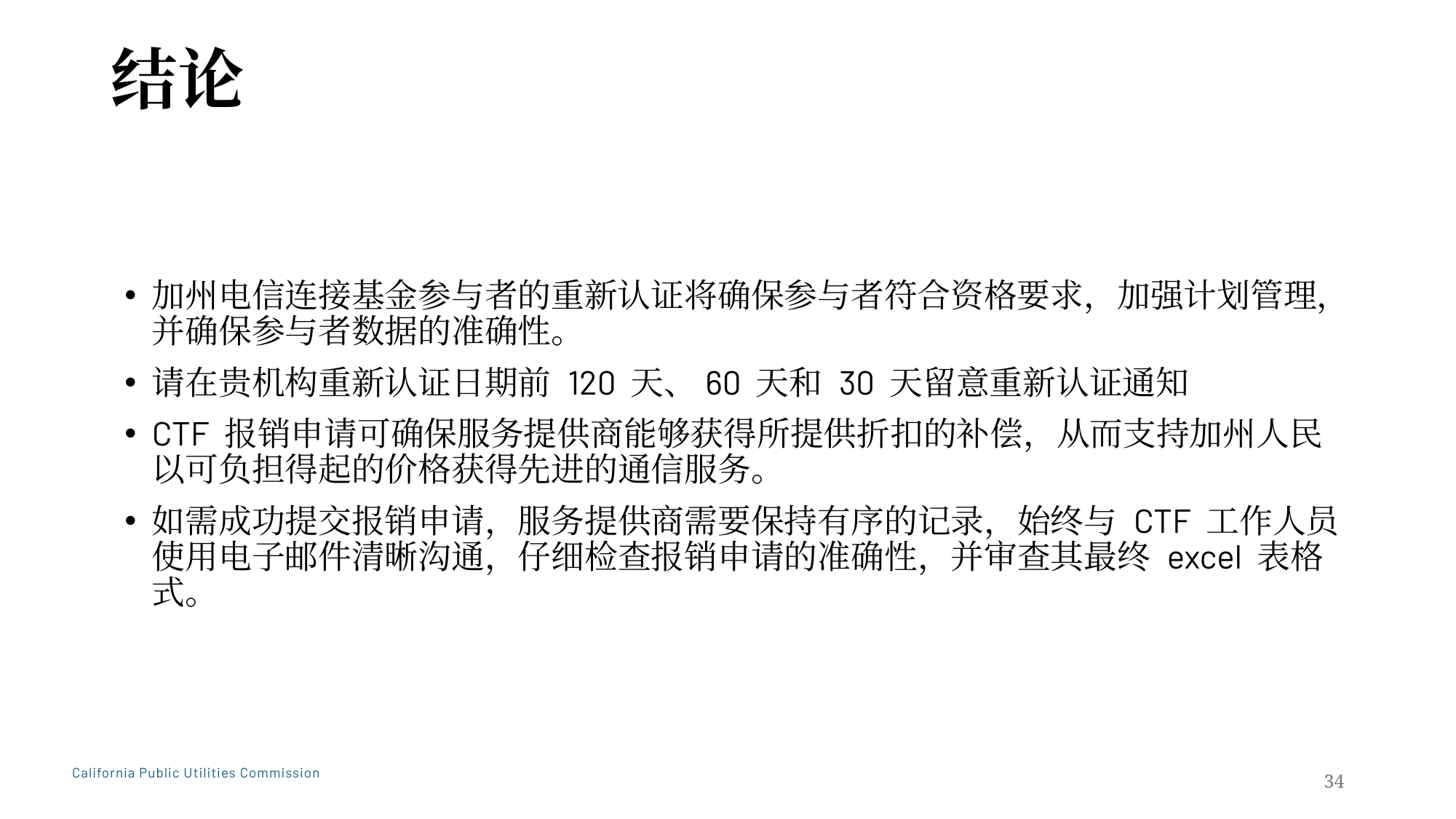

结论

加州电信连接基金参与者的重新认证将确保参与者符合资格要求，加强计划管理，并确保参与者数据的准确性。
请在贵机构重新认证日期前 120 天、60 天和 30 天留意重新认证通知
CTF 报销申请可确保服务提供商能够获得所提供折扣的补偿，从而支持加州人民以可负担得起的价格获得先进的通信服务。
如需成功提交报销申请，服务提供商需要保持有序的记录，始终与 CTF 工作人员使用电子邮件清晰沟通，仔细检查报销申请的准确性，并审查其最终 excel 表格式。

34